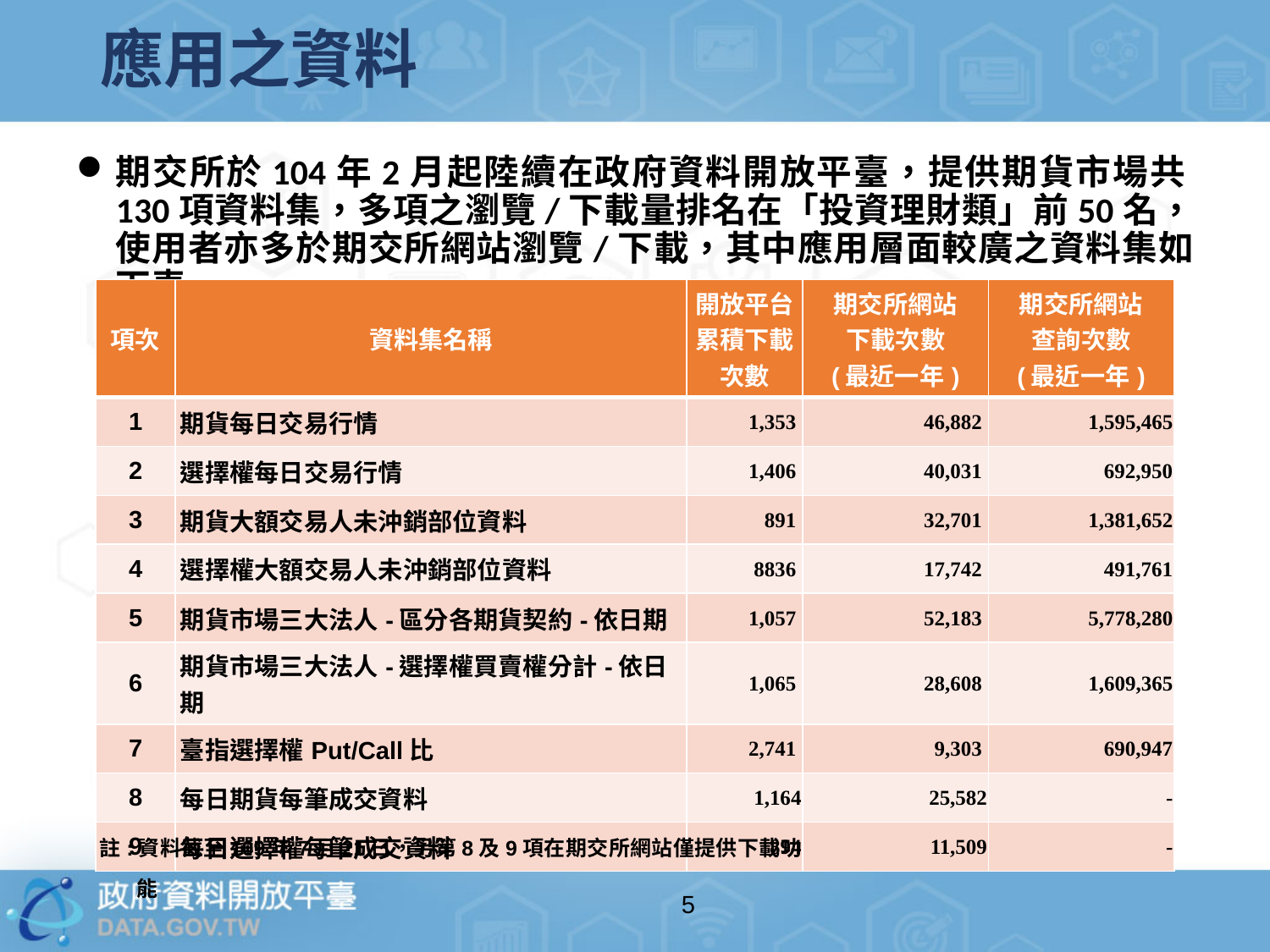

5
# 應用之資料
期交所於104年2月起陸續在政府資料開放平臺，提供期貨市場共130項資料集，多項之瀏覽/下載量排名在「投資理財類」前50名，使用者亦多於期交所網站瀏覽/下載，其中應用層面較廣之資料集如下表

| 項次 | 資料集名稱 | 開放平台 累積下載次數 | 期交所網站 下載次數 (最近一年) | 期交所網站 查詢次數 (最近一年) |
| --- | --- | --- | --- | --- |
| 1 | 期貨每日交易行情 | 1,353 | 46,882 | 1,595,465 |
| 2 | 選擇權每日交易行情 | 1,406 | 40,031 | 692,950 |
| 3 | 期貨大額交易人未沖銷部位資料 | 891 | 32,701 | 1,381,652 |
| 4 | 選擇權大額交易人未沖銷部位資料 | 8836 | 17,742 | 491,761 |
| 5 | 期貨市場三大法人-區分各期貨契約-依日期 | 1,057 | 52,183 | 5,778,280 |
| 6 | 期貨市場三大法人-選擇權買賣權分計-依日期 | 1,065 | 28,608 | 1,609,365 |
| 7 | 臺指選擇權Put/Call比 | 2,741 | 9,303 | 690,947 |
| 8 | 每日期貨每筆成交資料 | 1,164 | 25,582 | - |
| 9 | 每日選擇權每筆成交資料 | 894 | 11,509 | - |
註:資料截至109年7月21日，另第8及9項在期交所網站僅提供下載功能